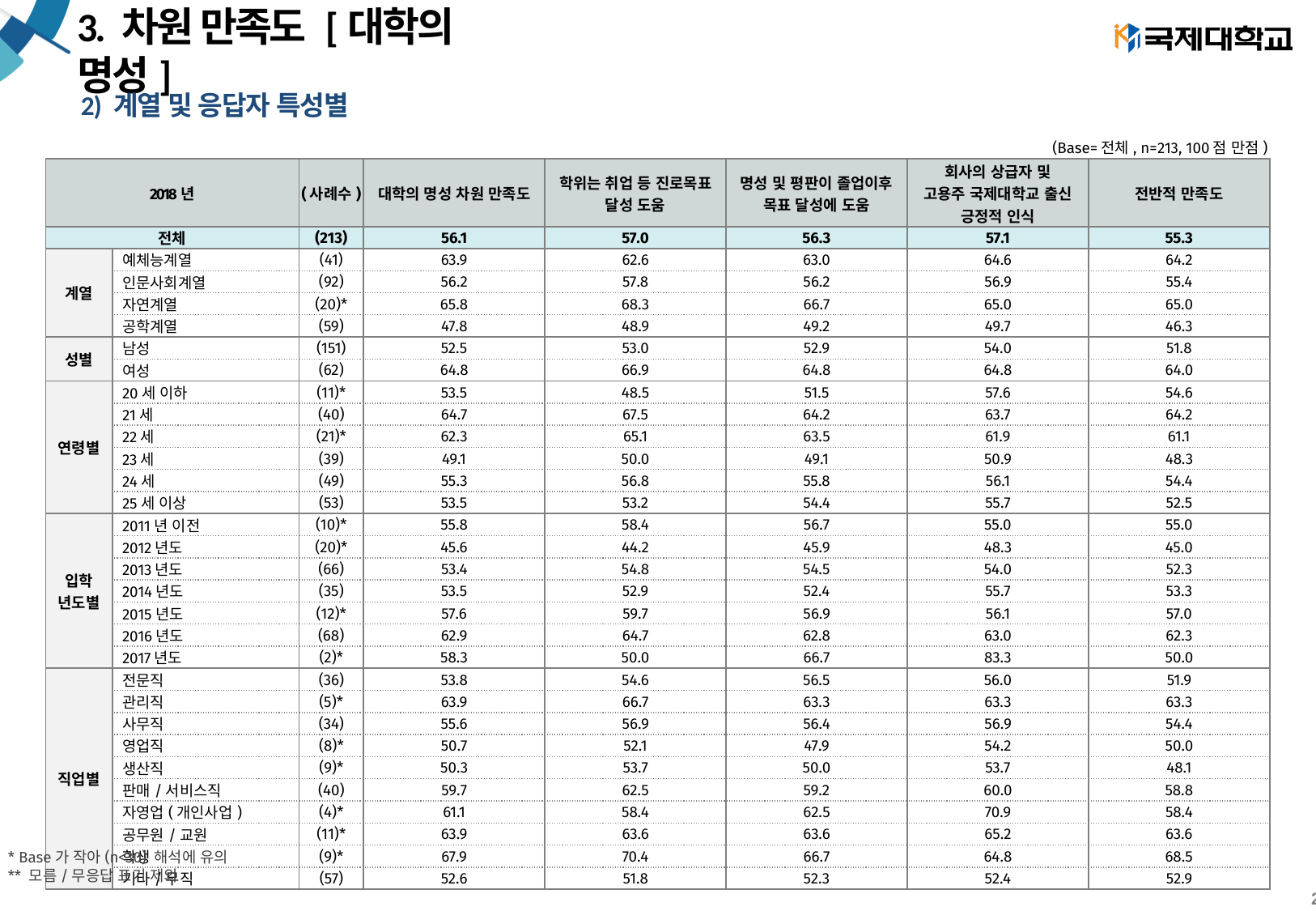

# 3. 차원 만족도 [대학의 명성]
2) 계열 및 응답자 특성별
(Base=전체, n=213, 100점 만점)
| 2018년 |  | (사례수) | 대학의 명성 차원 만족도 | 학위는 취업 등 진로목표 달성 도움 | 명성 및 평판이 졸업이후 목표 달성에 도움 | 회사의 상급자 및 고용주 국제대학교 출신 긍정적 인식 | 전반적 만족도 |
| --- | --- | --- | --- | --- | --- | --- | --- |
| 전체 |  | (213) | 56.1 | 57.0 | 56.3 | 57.1 | 55.3 |
| 계열 | 예체능계열 | (41) | 63.9 | 62.6 | 63.0 | 64.6 | 64.2 |
|  | 인문사회계열 | (92) | 56.2 | 57.8 | 56.2 | 56.9 | 55.4 |
|  | 자연계열 | (20)\* | 65.8 | 68.3 | 66.7 | 65.0 | 65.0 |
|  | 공학계열 | (59) | 47.8 | 48.9 | 49.2 | 49.7 | 46.3 |
| 성별 | 남성 | (151) | 52.5 | 53.0 | 52.9 | 54.0 | 51.8 |
|  | 여성 | (62) | 64.8 | 66.9 | 64.8 | 64.8 | 64.0 |
| 연령별 | 20세 이하 | (11)\* | 53.5 | 48.5 | 51.5 | 57.6 | 54.6 |
|  | 21세 | (40) | 64.7 | 67.5 | 64.2 | 63.7 | 64.2 |
|  | 22세 | (21)\* | 62.3 | 65.1 | 63.5 | 61.9 | 61.1 |
|  | 23세 | (39) | 49.1 | 50.0 | 49.1 | 50.9 | 48.3 |
|  | 24세 | (49) | 55.3 | 56.8 | 55.8 | 56.1 | 54.4 |
|  | 25세 이상 | (53) | 53.5 | 53.2 | 54.4 | 55.7 | 52.5 |
| 입학 년도별 | 2011년 이전 | (10)\* | 55.8 | 58.4 | 56.7 | 55.0 | 55.0 |
|  | 2012년도 | (20)\* | 45.6 | 44.2 | 45.9 | 48.3 | 45.0 |
|  | 2013년도 | (66) | 53.4 | 54.8 | 54.5 | 54.0 | 52.3 |
|  | 2014년도 | (35) | 53.5 | 52.9 | 52.4 | 55.7 | 53.3 |
|  | 2015년도 | (12)\* | 57.6 | 59.7 | 56.9 | 56.1 | 57.0 |
|  | 2016년도 | (68) | 62.9 | 64.7 | 62.8 | 63.0 | 62.3 |
|  | 2017년도 | (2)\* | 58.3 | 50.0 | 66.7 | 83.3 | 50.0 |
| 직업별 | 전문직 | (36) | 53.8 | 54.6 | 56.5 | 56.0 | 51.9 |
|  | 관리직 | (5)\* | 63.9 | 66.7 | 63.3 | 63.3 | 63.3 |
|  | 사무직 | (34) | 55.6 | 56.9 | 56.4 | 56.9 | 54.4 |
|  | 영업직 | (8)\* | 50.7 | 52.1 | 47.9 | 54.2 | 50.0 |
|  | 생산직 | (9)\* | 50.3 | 53.7 | 50.0 | 53.7 | 48.1 |
|  | 판매/서비스직 | (40) | 59.7 | 62.5 | 59.2 | 60.0 | 58.8 |
|  | 자영업(개인사업) | (4)\* | 61.1 | 58.4 | 62.5 | 70.9 | 58.4 |
|  | 공무원/교원 | (11)\* | 63.9 | 63.6 | 63.6 | 65.2 | 63.6 |
|  | 학생 | (9)\* | 67.9 | 70.4 | 66.7 | 64.8 | 68.5 |
|  | 기타/무직 | (57) | 52.6 | 51.8 | 52.3 | 52.4 | 52.9 |
* Base가 작아(n<30) 해석에 유의
** 모름/무응답 표기 제외